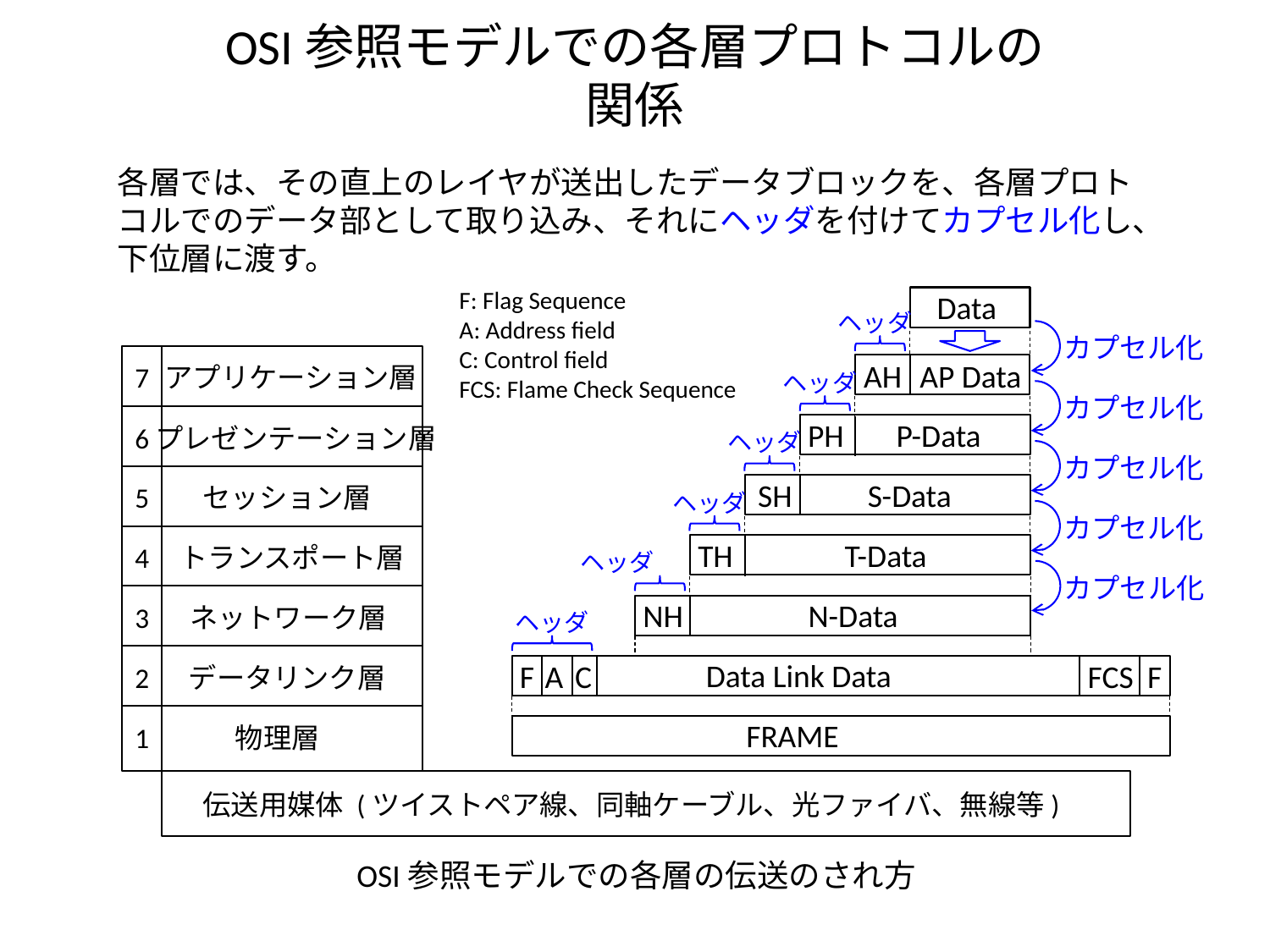

# OSI参照モデルでの各層プロトコルの関係
各層では、その直上のレイヤが送出したデータブロックを、各層プロトコルでのデータ部として取り込み、それにヘッダを付けてカプセル化し、下位層に渡す。
F: Flag Sequence
A: Address field
C: Control field
FCS: Flame Check Sequence
Data

ヘッダ

カプセル化

AH
AP Data
7
アプリケーション層

ヘッダ

カプセル化
PH
P-Data
6
プレゼンテーション層

ヘッダ

カプセル化
SH
S-Data
5
セッション層

ヘッダ

カプセル化
TH
T-Data
4
トランスポート層

ヘッダ

カプセル化
NH
N-Data
3
ネットワーク層

ヘッダ

Data Link Data
F
A
C
FCS
F
2
データリンク層

FRAME
1
物理層

伝送用媒体 (ツイストペア線、同軸ケーブル、光ファイバ、無線等)
OSI参照モデルでの各層の伝送のされ方